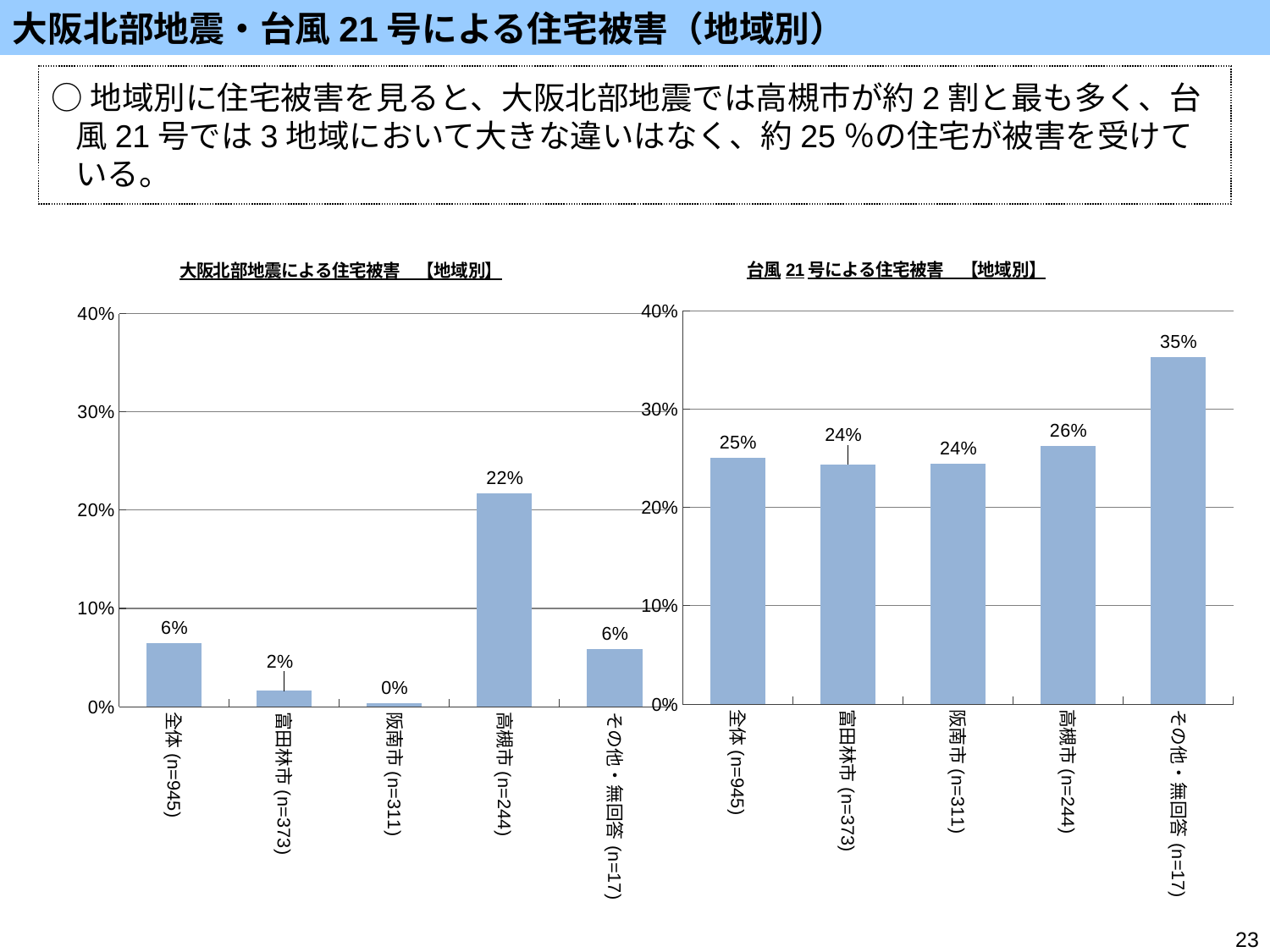

大阪北部地震・台風21号による住宅被害（地域別）
○地域別に住宅被害を見ると、大阪北部地震では高槻市が約2割と最も多く、台風21号では3地域において大きな違いはなく、約25％の住宅が被害を受けている。

### Chart: 台風21号による住宅被害　【地域別】

| Category | 住宅被害あり |
|---|---|
| 全体(n=945) | 0.2507936507936508 |
| 富田林市(n=373) | 0.24396782841823056 |
| 阪南市(n=311) | 0.24437299035369775 |
| 高槻市(n=244) | 0.26229508196721313 |
| その他・無回答(n=17) | 0.35294117647058826 |

### Chart: 大阪北部地震による住宅被害　【地域別】

| Category | 住宅被害あり |
|---|---|
| 全体(n=945) | 0.06455026455026455 |
| 富田林市(n=373) | 0.0160857908847185 |
| 阪南市(n=311) | 0.003215434083601286 |
| 高槻市(n=244) | 0.21721311475409835 |
| その他・無回答(n=17) | 0.058823529411764705 |
23